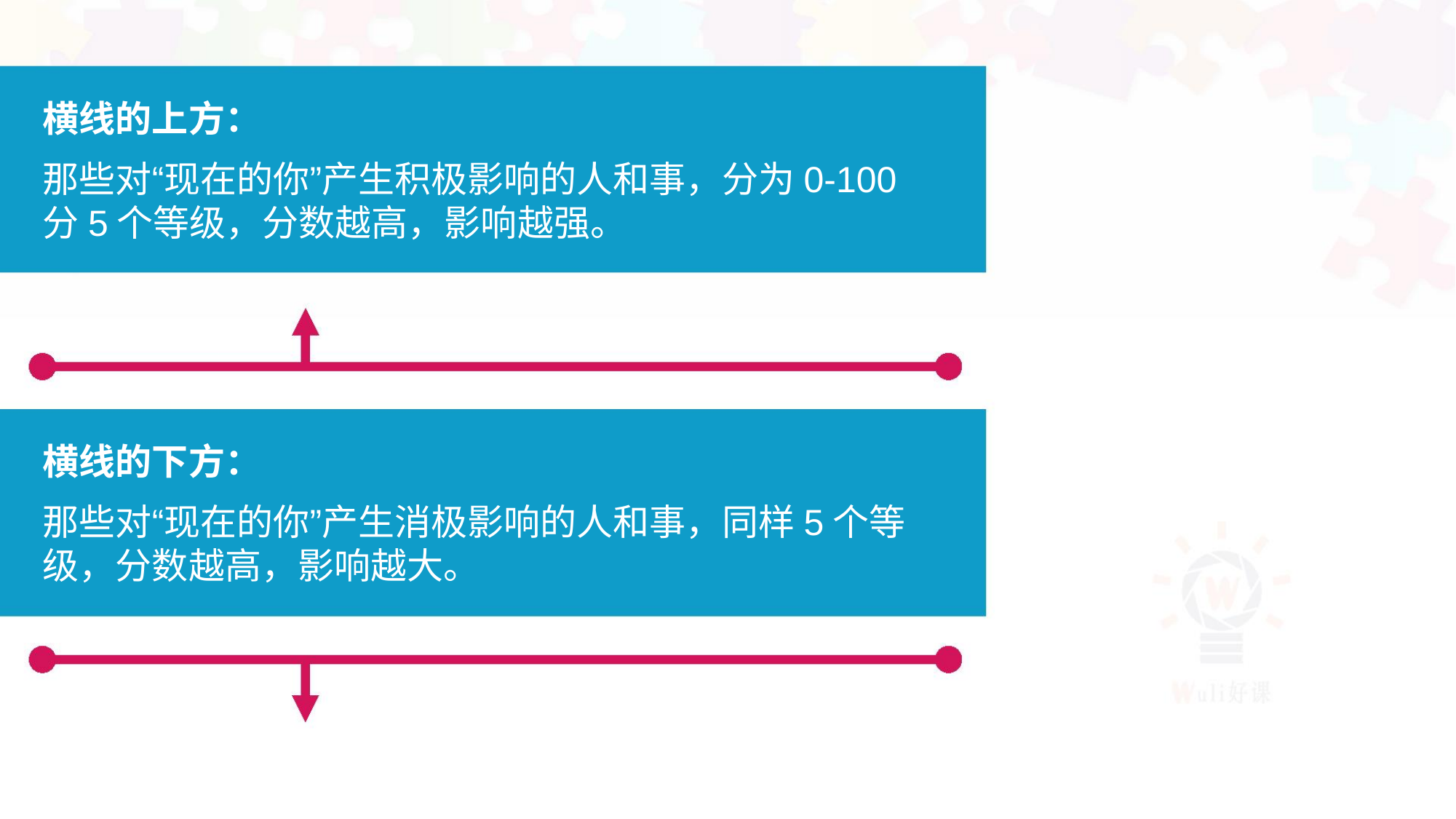

横线的上方：
那些对“现在的你”产生积极影响的人和事，分为0-100
分5个等级，分数越高，影响越强。
横线的下方：
那些对“现在的你”产生消极影响的人和事，同样5个等
级，分数越高，影响越大。